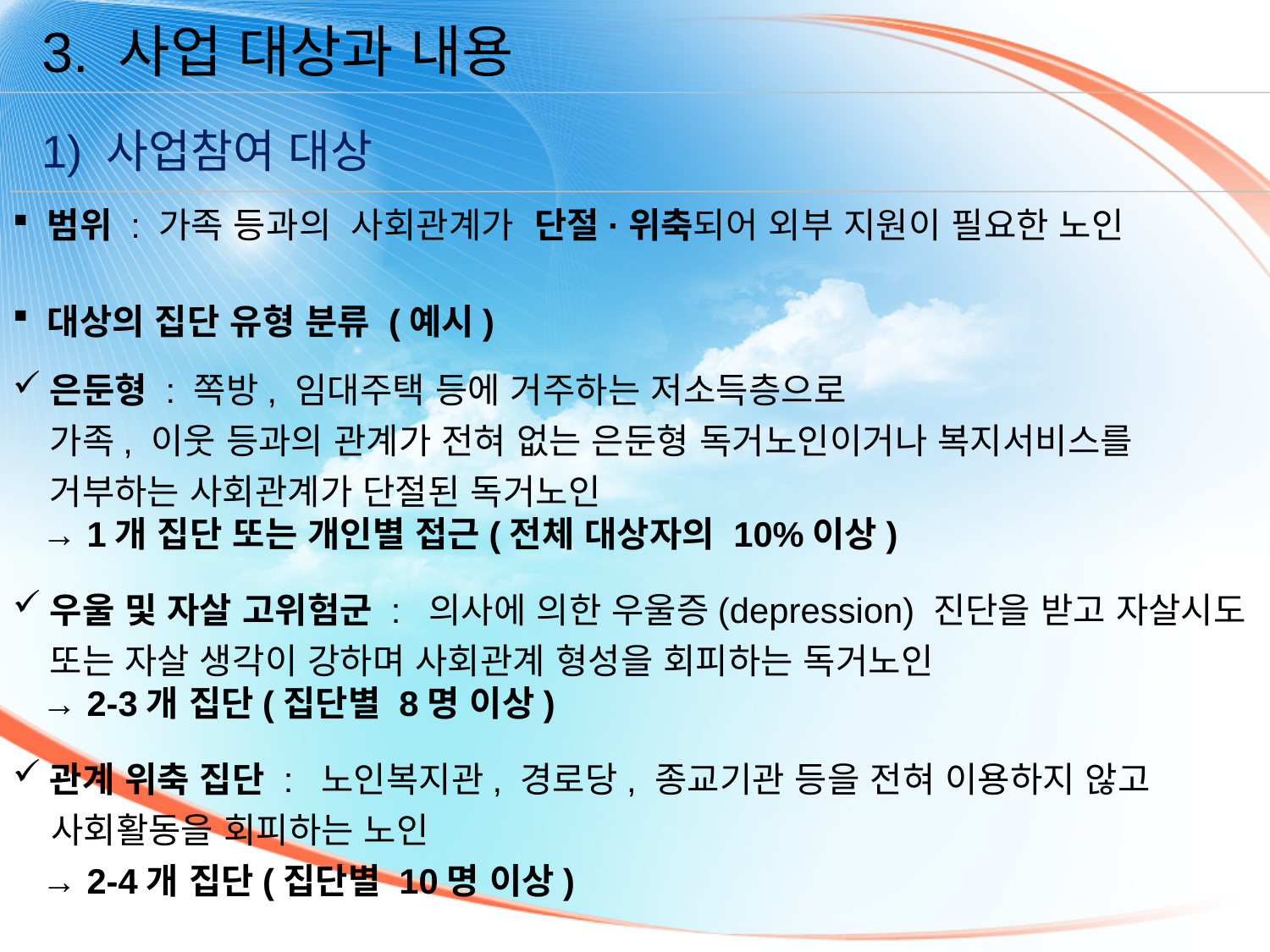

3. 사업 대상과 내용

 범위 : 가족 등과의  사회관계가  단절·위축되어 외부 지원이 필요한 노인

 대상의 집단 유형 분류 (예시)

은둔형 : 쪽방, 임대주택 등에 거주하는 저소득층으로
가족, 이웃 등과의 관계가 전혀 없는 은둔형 독거노인이거나 복지서비스를      거부하는 사회관계가 단절된 독거노인
   → 1개 집단 또는 개인별 접근(전체 대상자의 10%이상)

우울 및 자살 고위험군 :  의사에 의한 우울증(depression) 진단을 받고 자살시도 또는 자살 생각이 강하며 사회관계 형성을 회피하는 독거노인
   → 2-3개 집단(집단별 8명 이상)

관계 위축 집단 :  노인복지관, 경로당, 종교기관 등을 전혀 이용하지 않고
   사회활동을 회피하는 노인
   → 2-4개 집단(집단별 10명 이상)
  1) 사업참여 대상